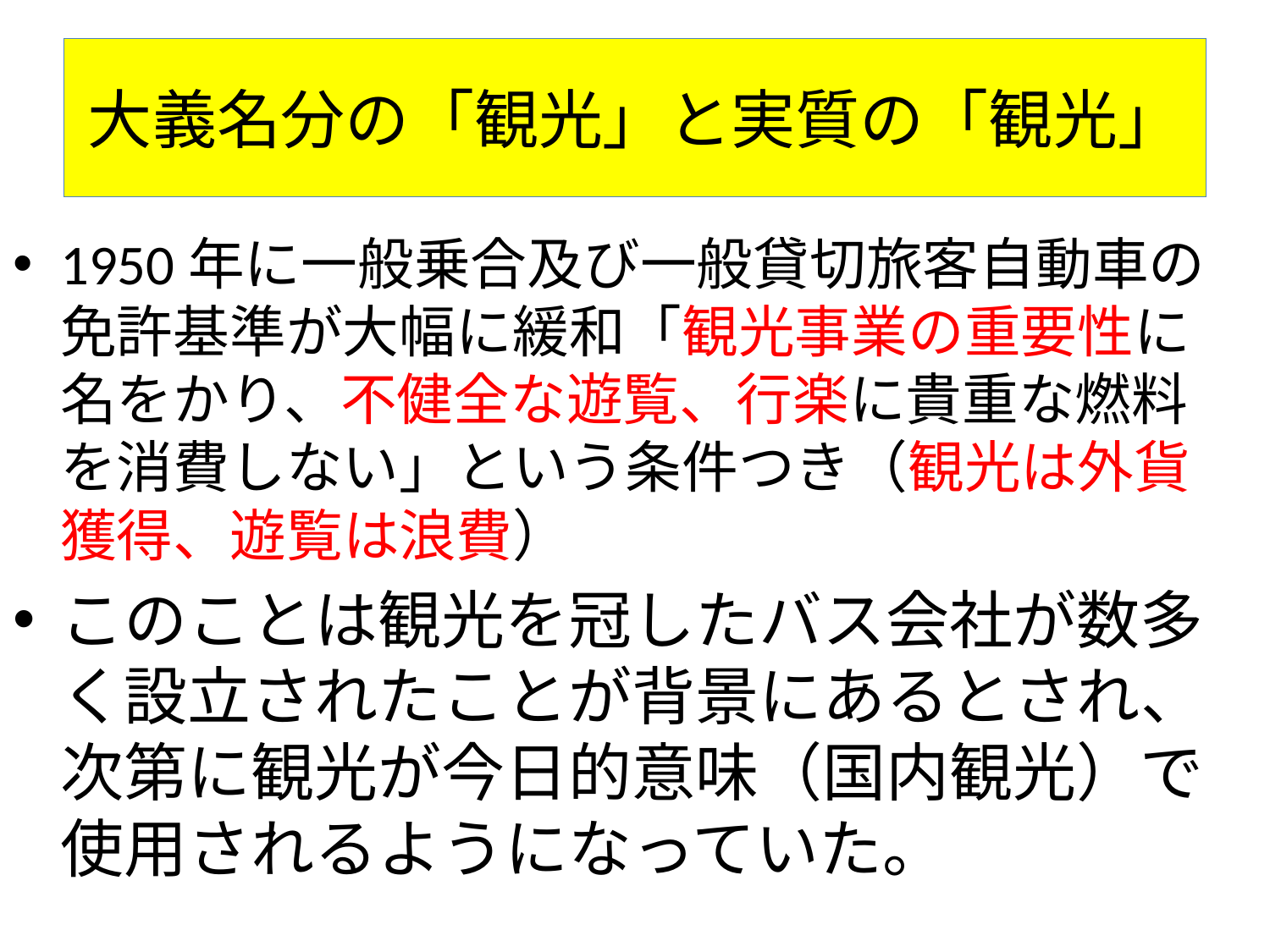

# 大義名分の「観光」と実質の「観光」
1950年に一般乗合及び一般貸切旅客自動車の免許基準が大幅に緩和「観光事業の重要性に名をかり、不健全な遊覧、行楽に貴重な燃料を消費しない」という条件つき（観光は外貨獲得、遊覧は浪費）
このことは観光を冠したバス会社が数多く設立されたことが背景にあるとされ、次第に観光が今日的意味（国内観光）で使用されるようになっていた。